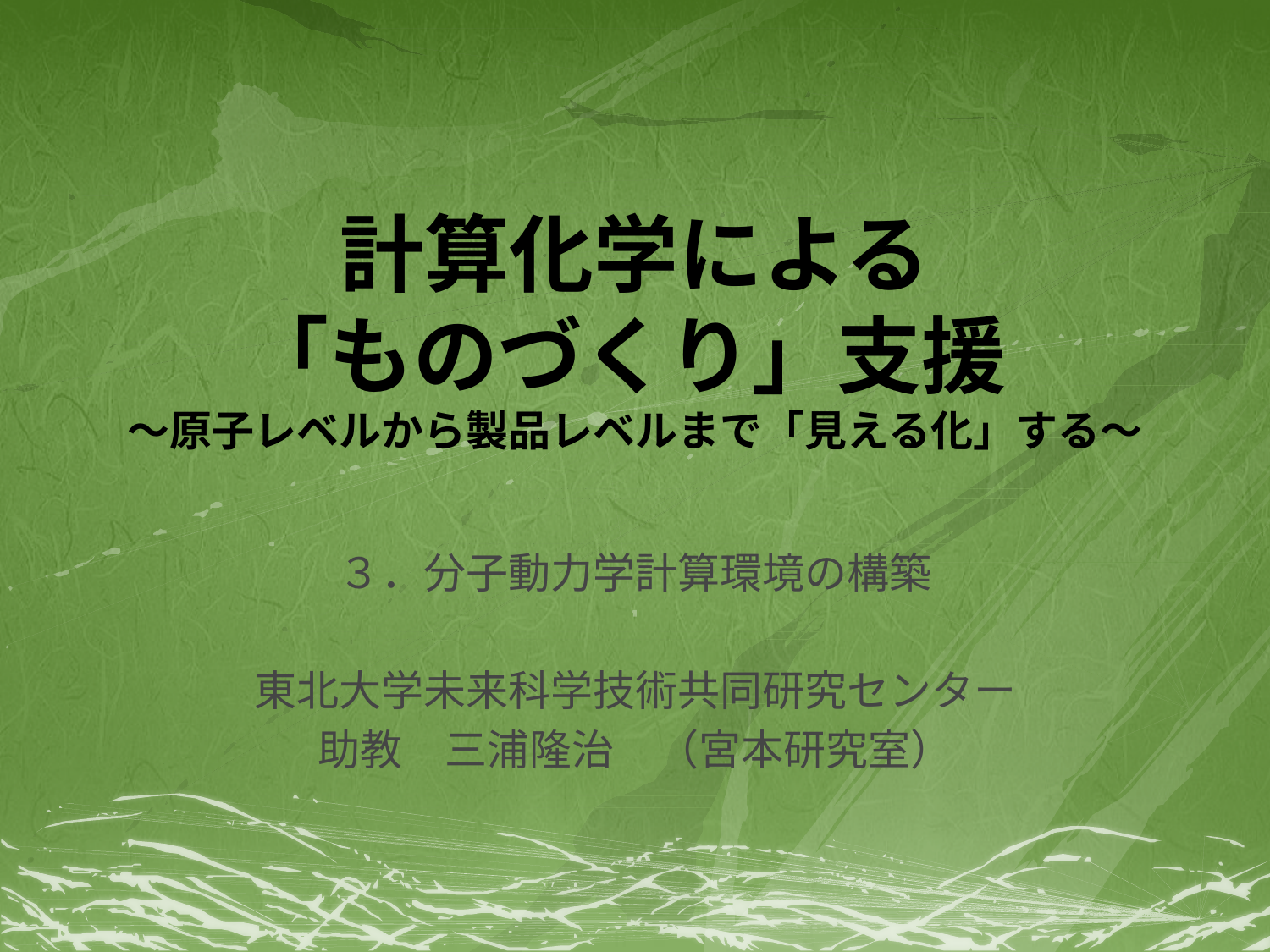

# 計算化学による 「ものづくり」支援 ～原子レベルから製品レベルまで「見える化」する～
３．分子動力学計算環境の構築

東北大学未来科学技術共同研究センター
助教　三浦隆治　（宮本研究室）